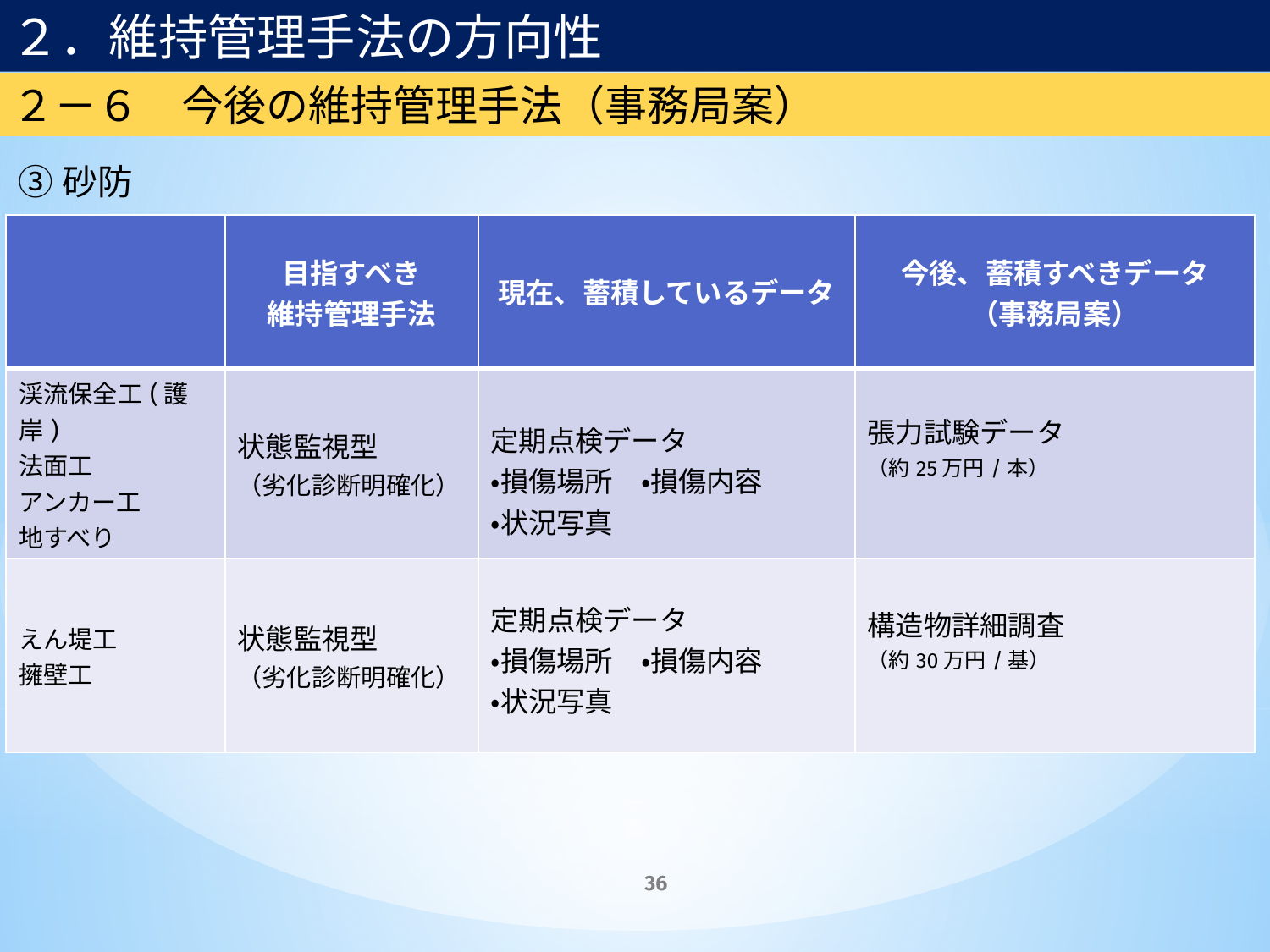

２．維持管理手法の方向性
２－６　今後の維持管理手法（事務局案）
③砂防
|  | 目指すべき 維持管理手法 | 現在、蓄積しているデータ | 今後、蓄積すべきデータ （事務局案） |
| --- | --- | --- | --- |
| 渓流保全工(護岸) 法面工 アンカー工 地すべり 　　(排水工等) | 状態監視型 （劣化診断明確化） | 定期点検データ ・損傷場所　・損傷内容 ・状況写真 | 張力試験データ （約25万円/本） |
| えん堤工 擁壁工 | 状態監視型 （劣化診断明確化） | 定期点検データ ・損傷場所　・損傷内容 ・状況写真 | 構造物詳細調査 （約30万円/基） |
36